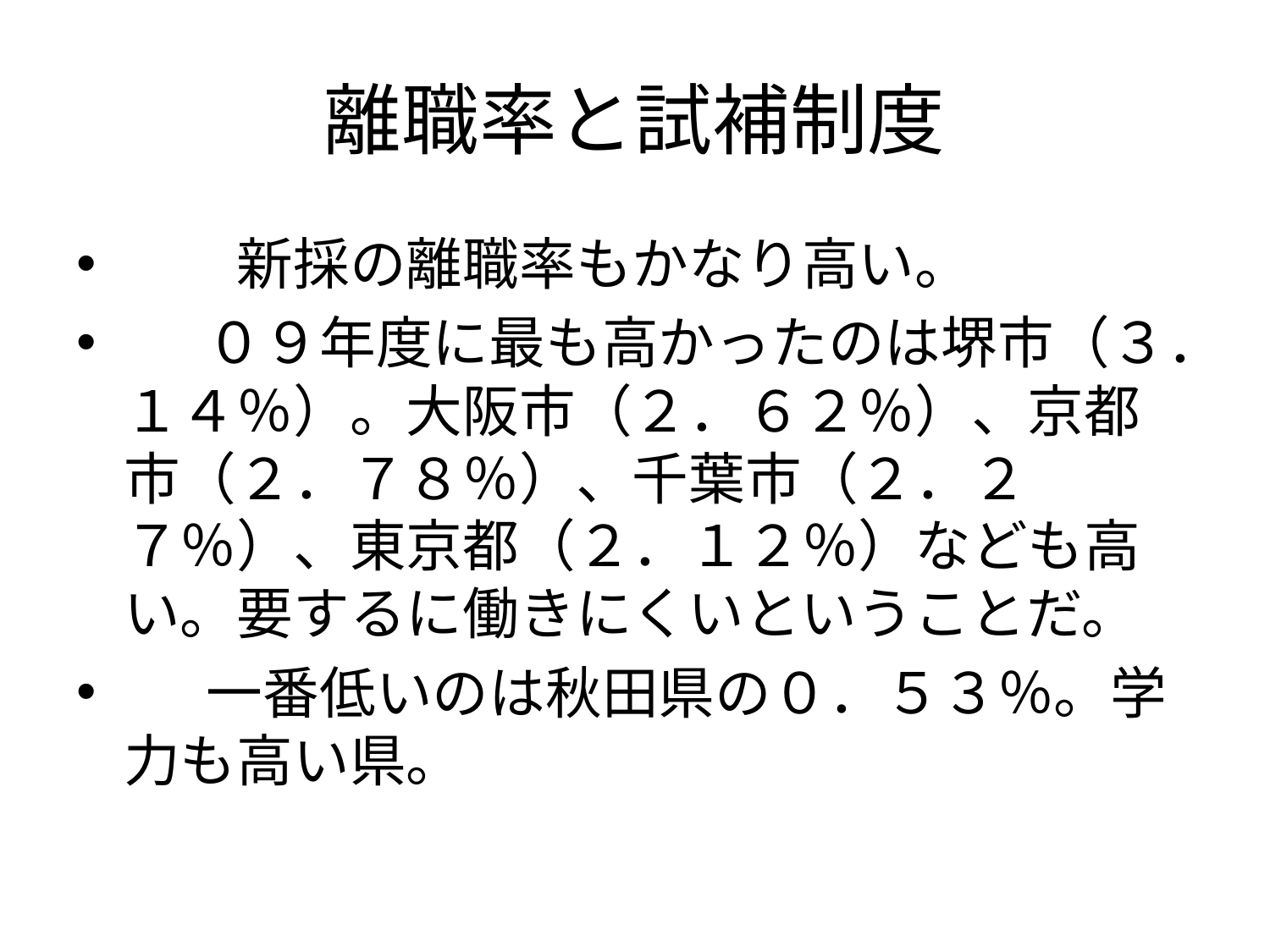

# 離職率と試補制度
　　新採の離職率もかなり高い。
 　０９年度に最も高かったのは堺市（３．１４％）。大阪市（２．６２％）、京都市（２．７８％）、千葉市（２．２７％）、東京都（２．１２％）なども高い。要するに働きにくいということだ。
 　一番低いのは秋田県の０．５３％。学力も高い県。